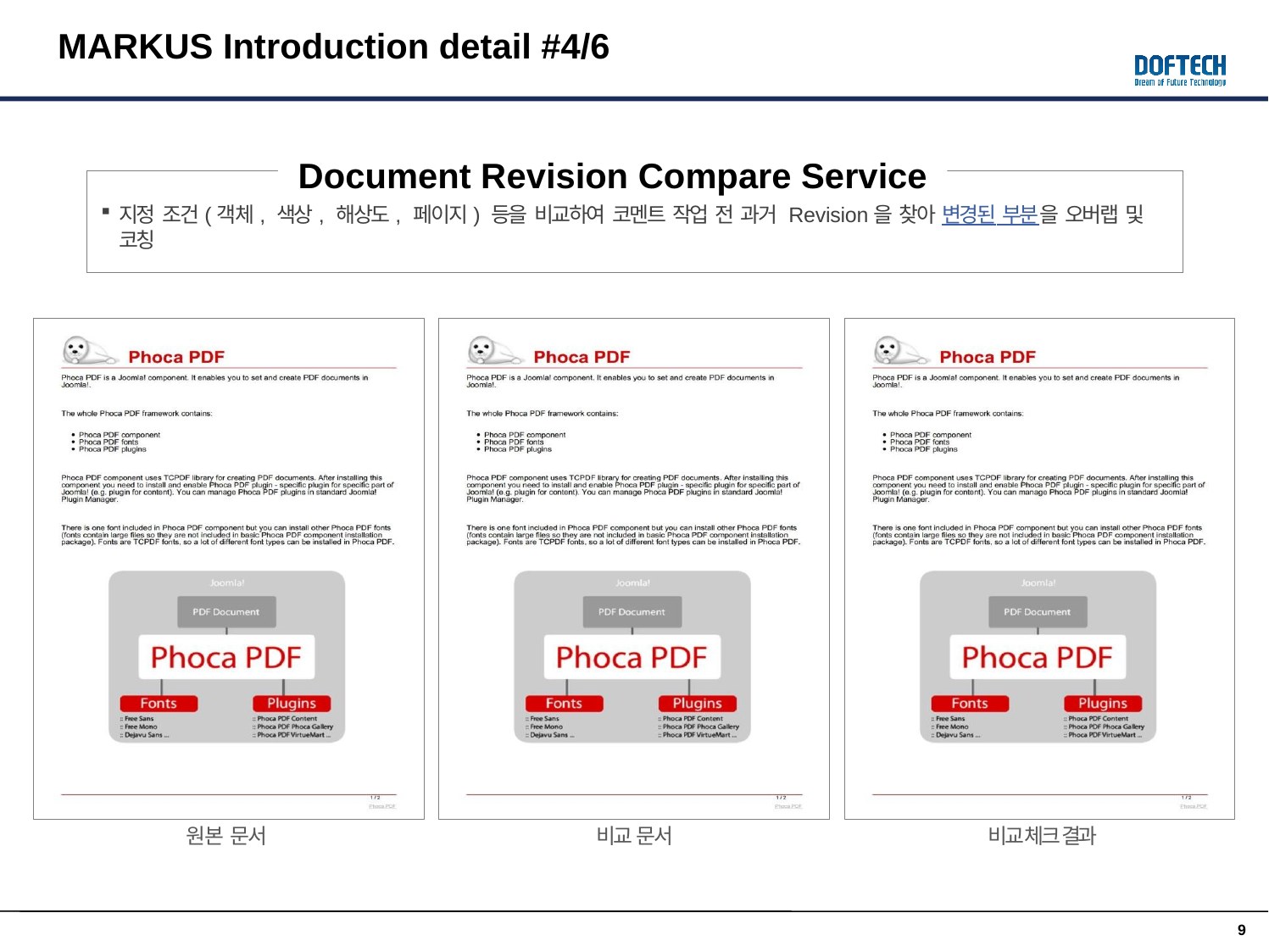

MARKUS Introduction detail #4/6
Document Revision Compare Service
지정 조건(객체, 색상, 해상도, 페이지) 등을 비교하여 코멘트 작업 전 과거 Revision을 찾아 변경된 부분을 오버랩 및 코칭

원본 문서
비교 문서
비교 체크 결과